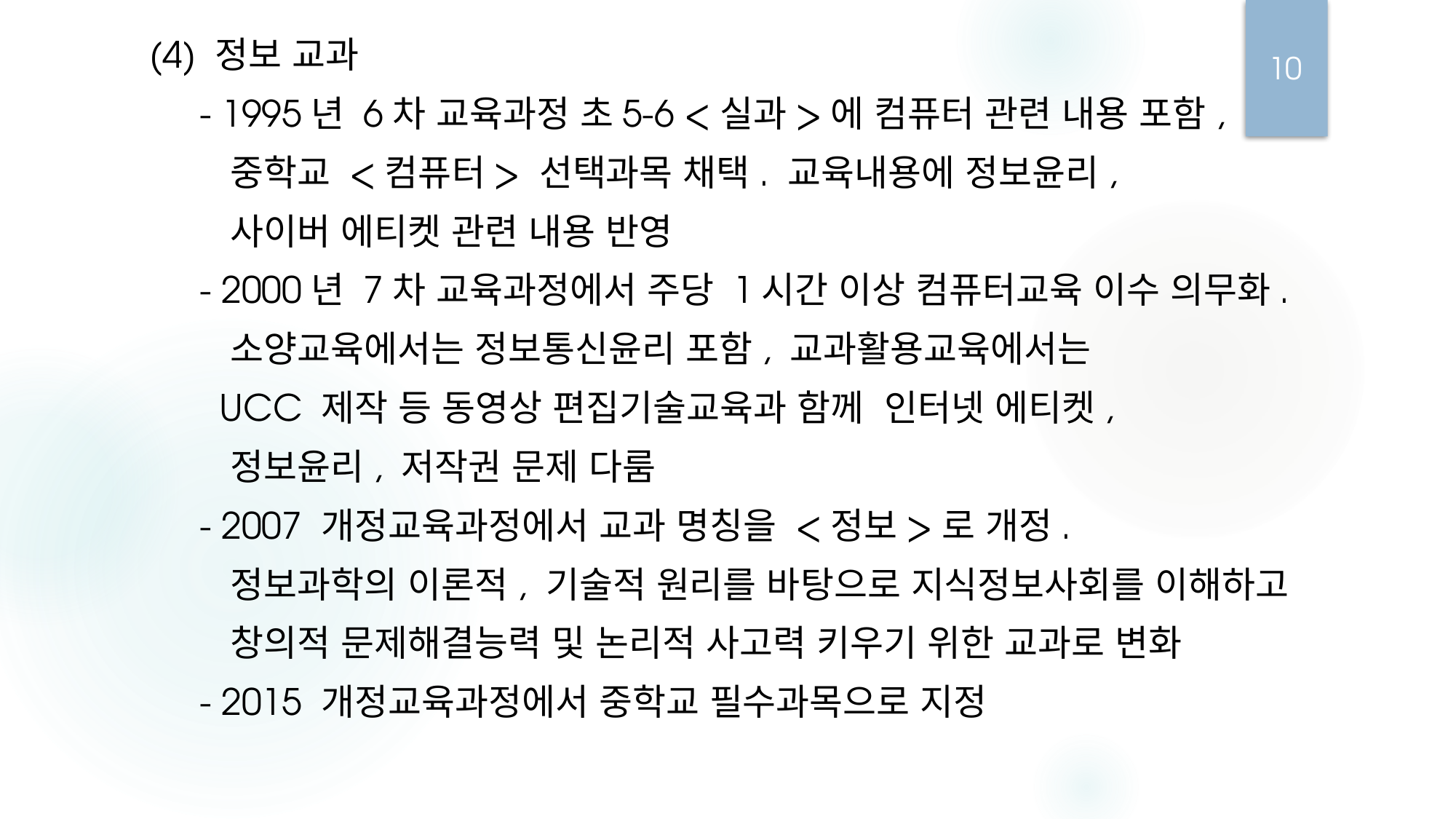

(4) 정보 교과
         - 1995년 6차 교육과정 초5-6 <실과>에 컴퓨터 관련 내용 포함,
           중학교 <컴퓨터> 선택과목 채택. 교육내용에 정보윤리,
           사이버 에티켓 관련 내용 반영
         - 2000년 7차 교육과정에서 주당 1시간 이상 컴퓨터교육 이수 의무화.
           소양교육에서는 정보통신윤리 포함, 교과활용교육에서는
           UCC 제작 등 동영상 편집기술교육과 함께  인터넷 에티켓,
           정보윤리, 저작권 문제 다룸
         - 2007 개정교육과정에서 교과 명칭을 <정보>로 개정.
           정보과학의 이론적, 기술적 원리를 바탕으로 지식정보사회를 이해하고
           창의적 문제해결능력 및 논리적 사고력 키우기 위한 교과로 변화
         - 2015 개정교육과정에서 중학교 필수과목으로 지정
10